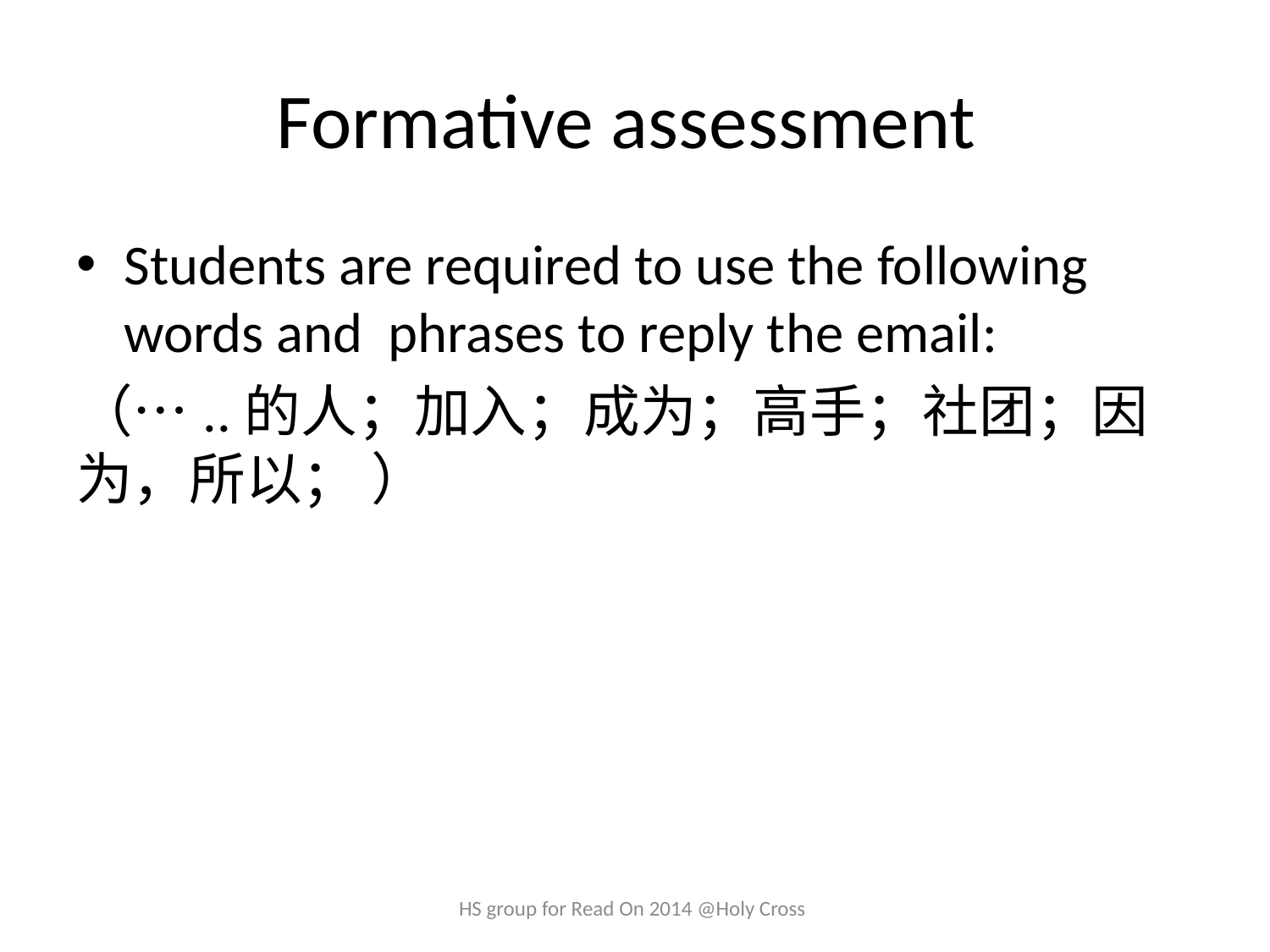

# Formative assessment
Students are required to use the following words and  phrases to reply the email:
（…..的人；加入；成为；高手；社团；因为，所以； ）
HS group for Read On 2014 @Holy Cross